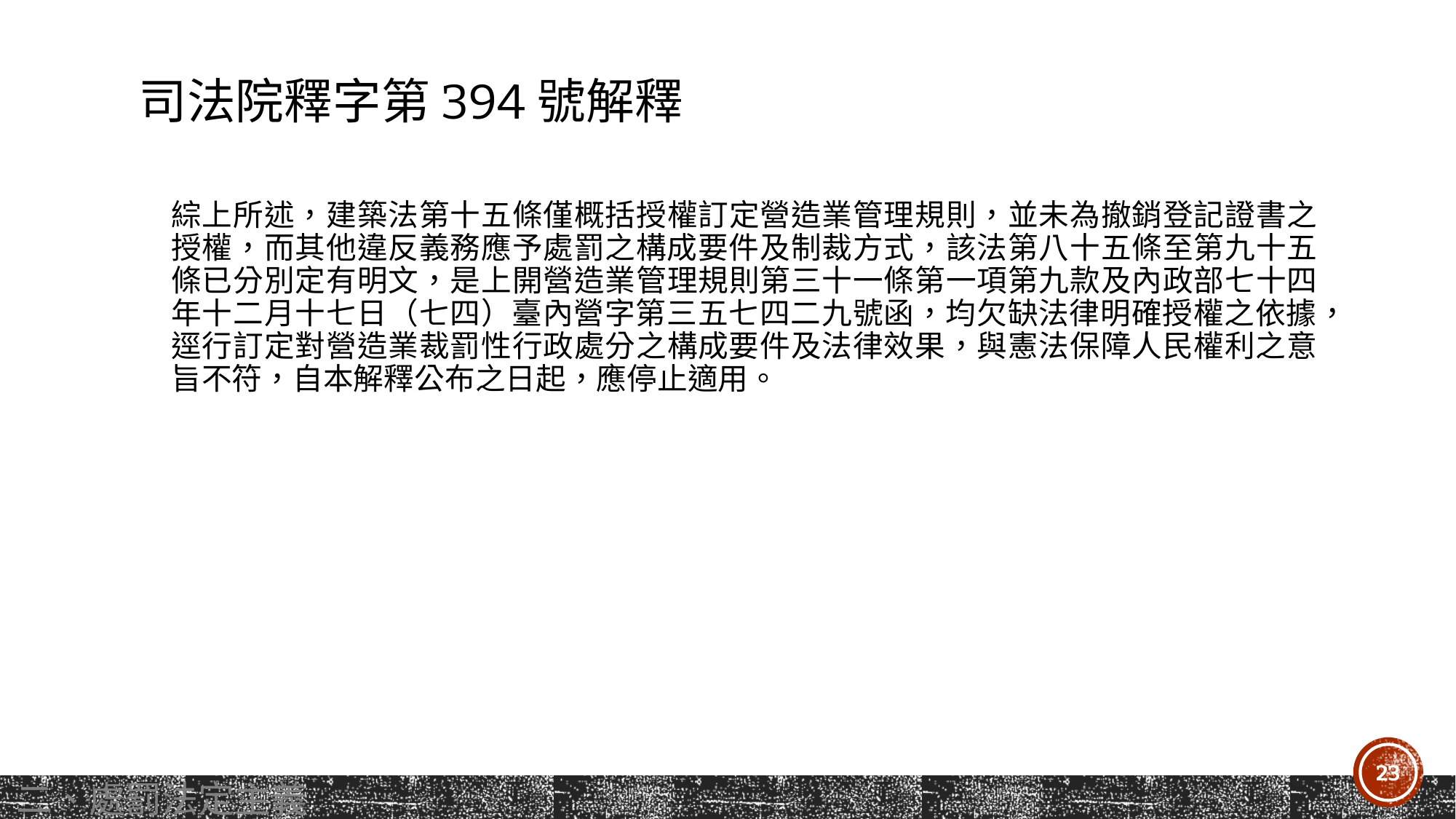

# 司法院釋字第394號解釋

綜上所述，建築法第十五條僅概括授權訂定營造業管理規則，並未為撤銷登記證書之授權，而其他違反義務應予處罰之構成要件及制裁方式，該法第八十五條至第九十五條已分別定有明文，是上開營造業管理規則第三十一條第一項第九款及內政部七十四年十二月十七日（七四）臺內營字第三五七四二九號函，均欠缺法律明確授權之依據，逕行訂定對營造業裁罰性行政處分之構成要件及法律效果，與憲法保障人民權利之意旨不符，自本解釋公布之日起，應停止適用。
23